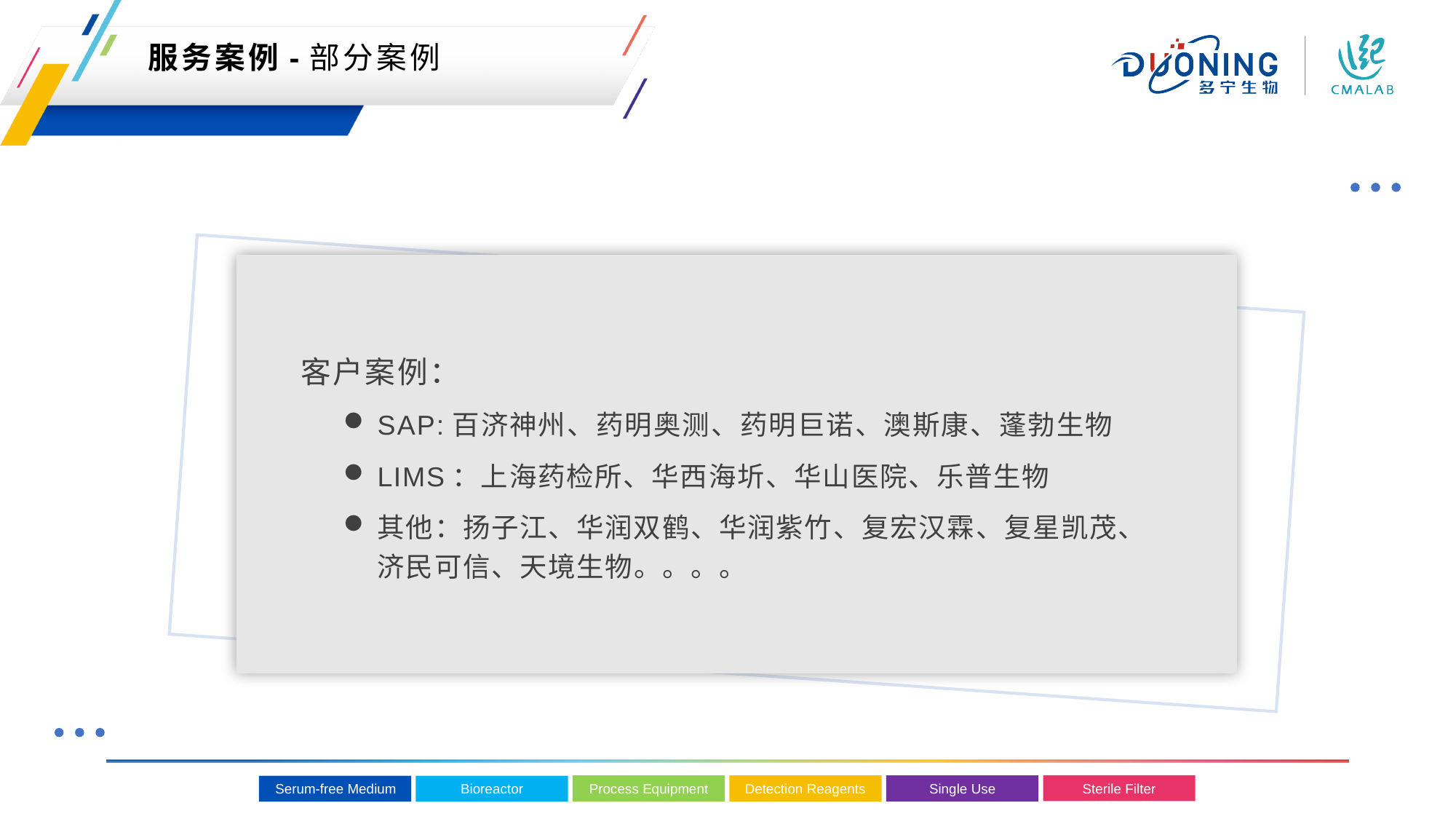

服务案例-部分案例

客户案例：
SAP:百济神州、药明奥测、药明巨诺、澳斯康、蓬勃生物
LIMS：上海药检所、华西海圻、华山医院、乐普生物
其他：扬子江、华润双鹤、华润紫竹、复宏汉霖、复星凯茂、济民可信、天境生物。。。。